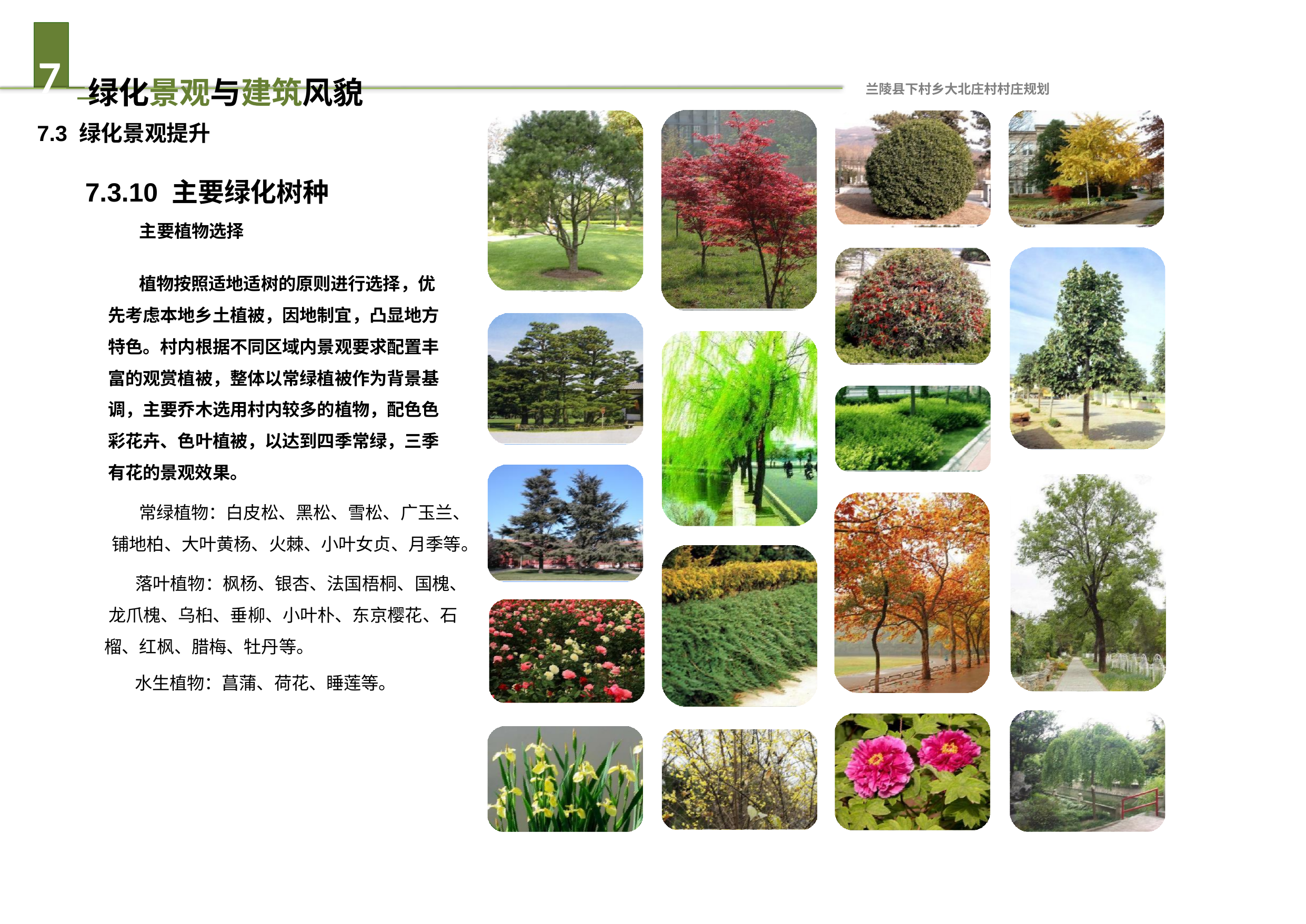

# 7	绿化景观与建筑风貌
兰陵县下村乡大北庄村村庄规划

7.3 绿化景观提升
7.3.10 主要绿化树种
主要植物选择

植物按照适地适树的原则进行选择，优先考虑本地乡土植被，因地制宜，凸显地方特色。村内根据不同区域内景观要求配置丰富的观赏植被，整体以常绿植被作为背景基调，主要乔木选用村内较多的植物，配色色彩花卉、色叶植被，以达到四季常绿，三季有花的景观效果。

常绿植物：白皮松、黑松、雪松、广玉兰、 铺地柏、大叶黄杨、火棘、小叶女贞、月季等。

落叶植物：枫杨、银杏、法国梧桐、国槐、 龙爪槐、乌桕、垂柳、小叶朴、东京樱花、石 榴、红枫、腊梅、牡丹等。

水生植物：菖蒲、荷花、睡莲等。